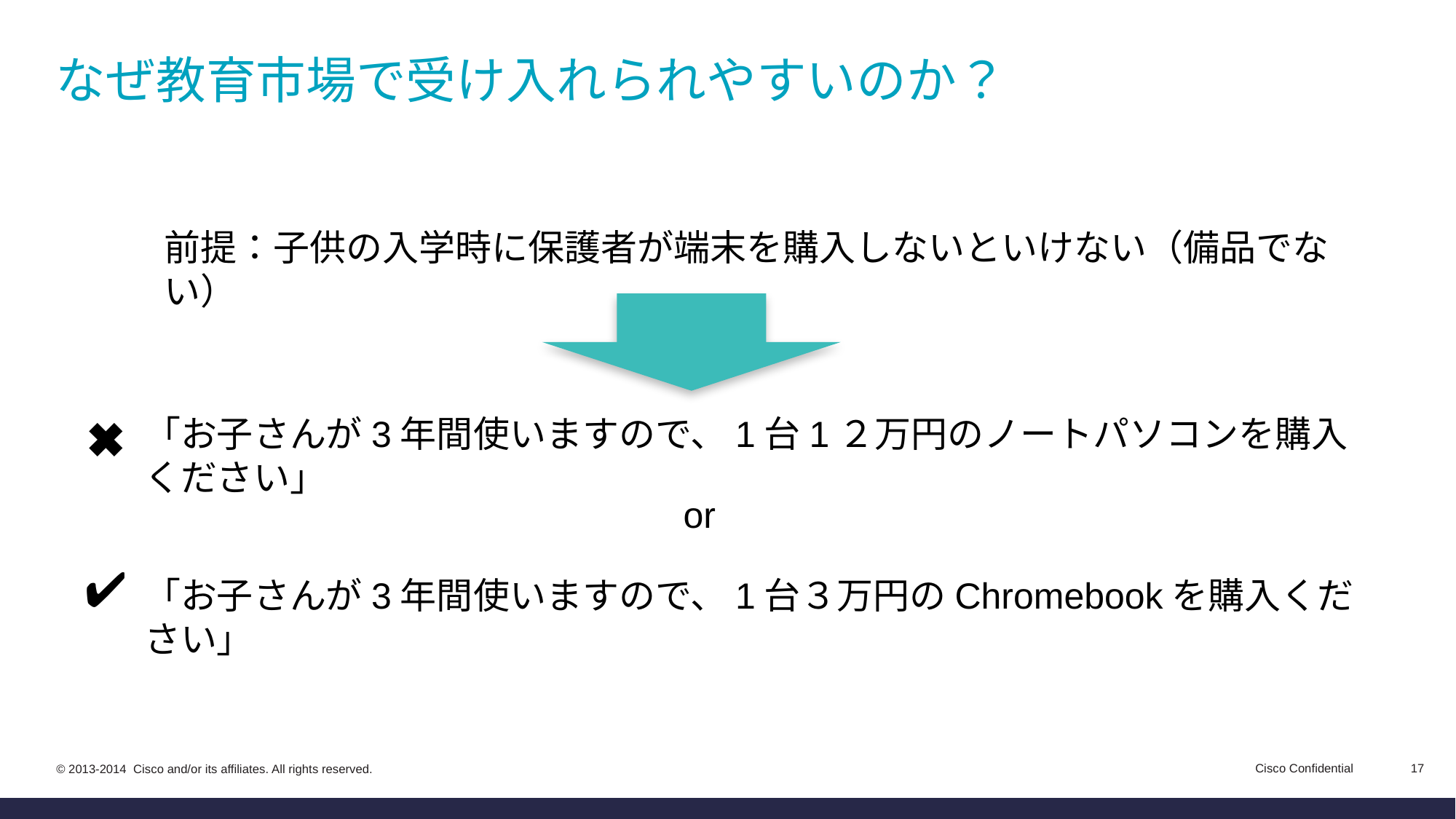

# なぜ教育市場で受け入れられやすいのか？
前提：子供の入学時に保護者が端末を購入しないといけない（備品でない）

✖
「お子さんが3年間使いますので、1台1２万円のノートパソコンを購入ください」
or
✔
「お子さんが3年間使いますので、1台３万円のChromebookを購入ください」